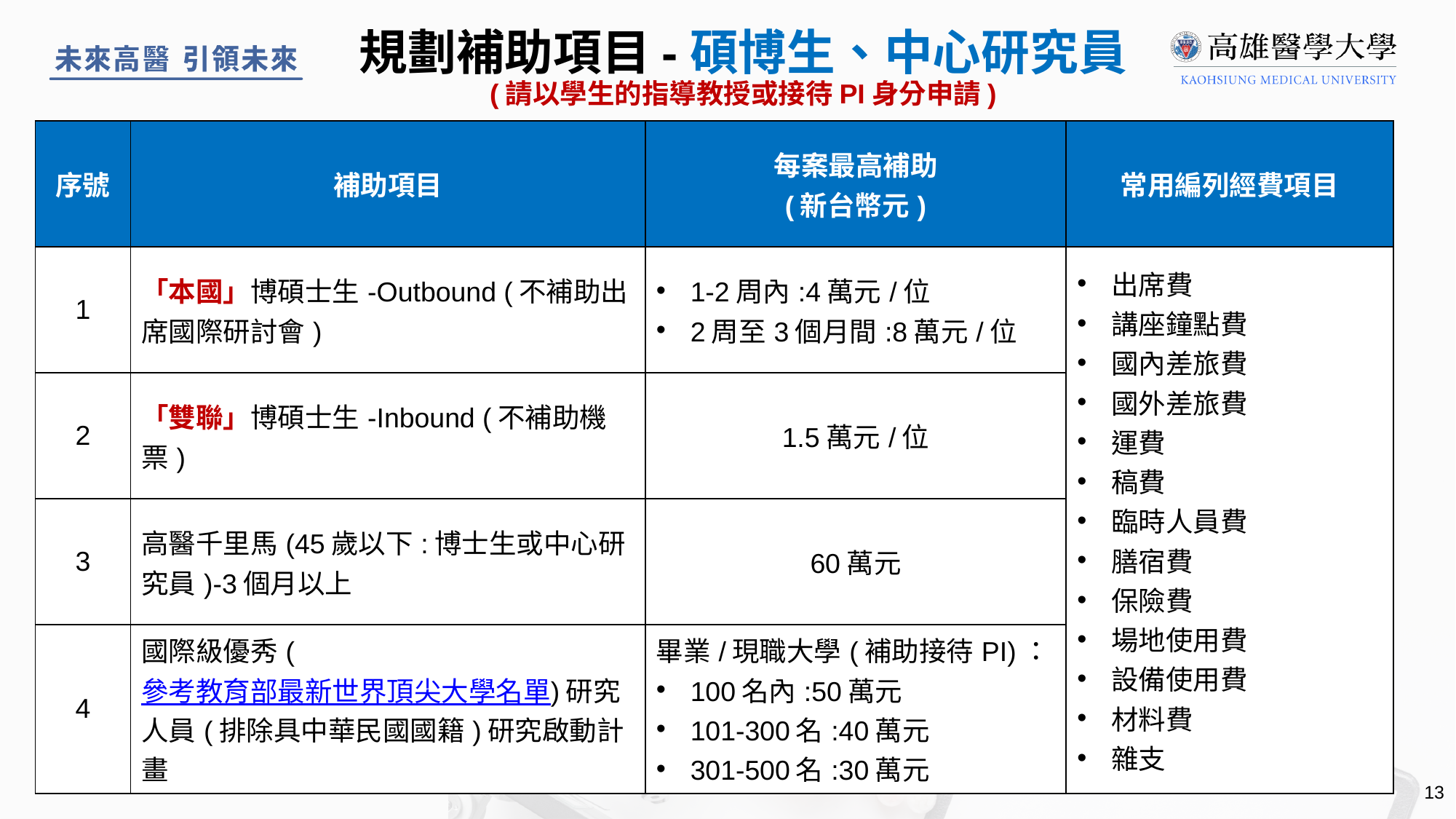

規劃補助項目-碩博生、中心研究員
(請以學生的指導教授或接待PI身分申請)
| 序號 | 補助項目 | 每案最高補助 (新台幣元) | 常用編列經費項目 |
| --- | --- | --- | --- |
| 1 | 「本國」博碩士生-Outbound (不補助出席國際研討會) | 1-2周內:4萬元/位 2周至3個月間:8萬元/位 | 出席費 講座鐘點費 國內差旅費 國外差旅費 運費 稿費 臨時人員費 膳宿費 保險費 場地使用費 設備使用費 材料費 雜支 |
| 2 | 「雙聯」博碩士生-Inbound (不補助機票) | 1.5萬元/位 |  |
| 3 | 高醫千里馬(45歲以下:博士生或中心研究員)-3個月以上 | 60萬元 |  |
| 4 | 國際級優秀(參考教育部最新世界頂尖大學名單)研究人員(排除具中華民國國籍)研究啟動計畫 | 畢業/現職大學(補助接待PI)： 100名內:50萬元 101-300名:40萬元 301-500名:30萬元 |  |
13